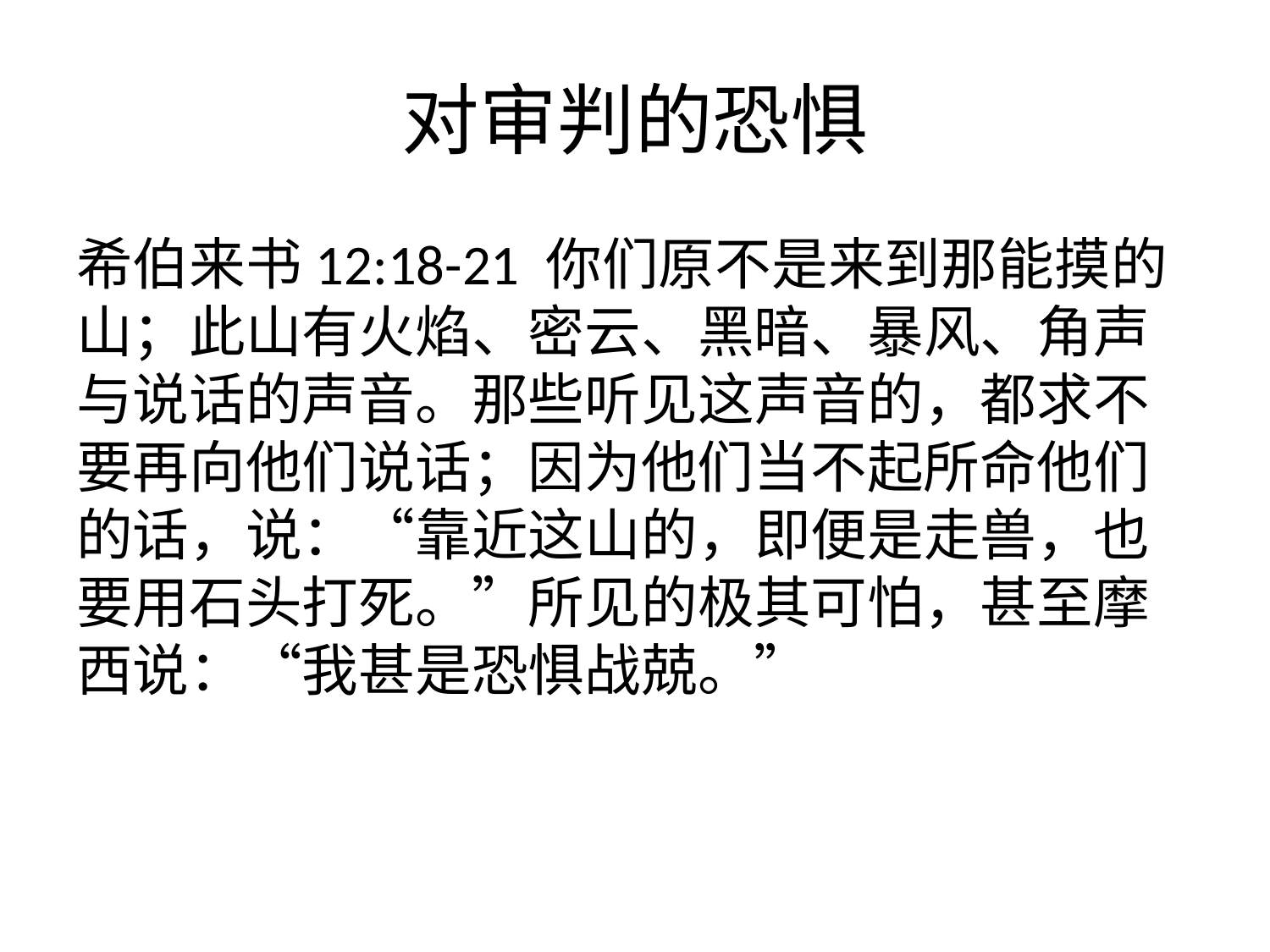

# 对审判的恐惧
希伯来书12:18-21 你们原不是来到那能摸的山；此山有火焰、密云、黑暗、暴风、角声与说话的声音。那些听见这声音的，都求不要再向他们说话；因为他们当不起所命他们的话，说：“靠近这山的，即便是走兽，也要用石头打死。”所见的极其可怕，甚至摩西说：“我甚是恐惧战兢。”